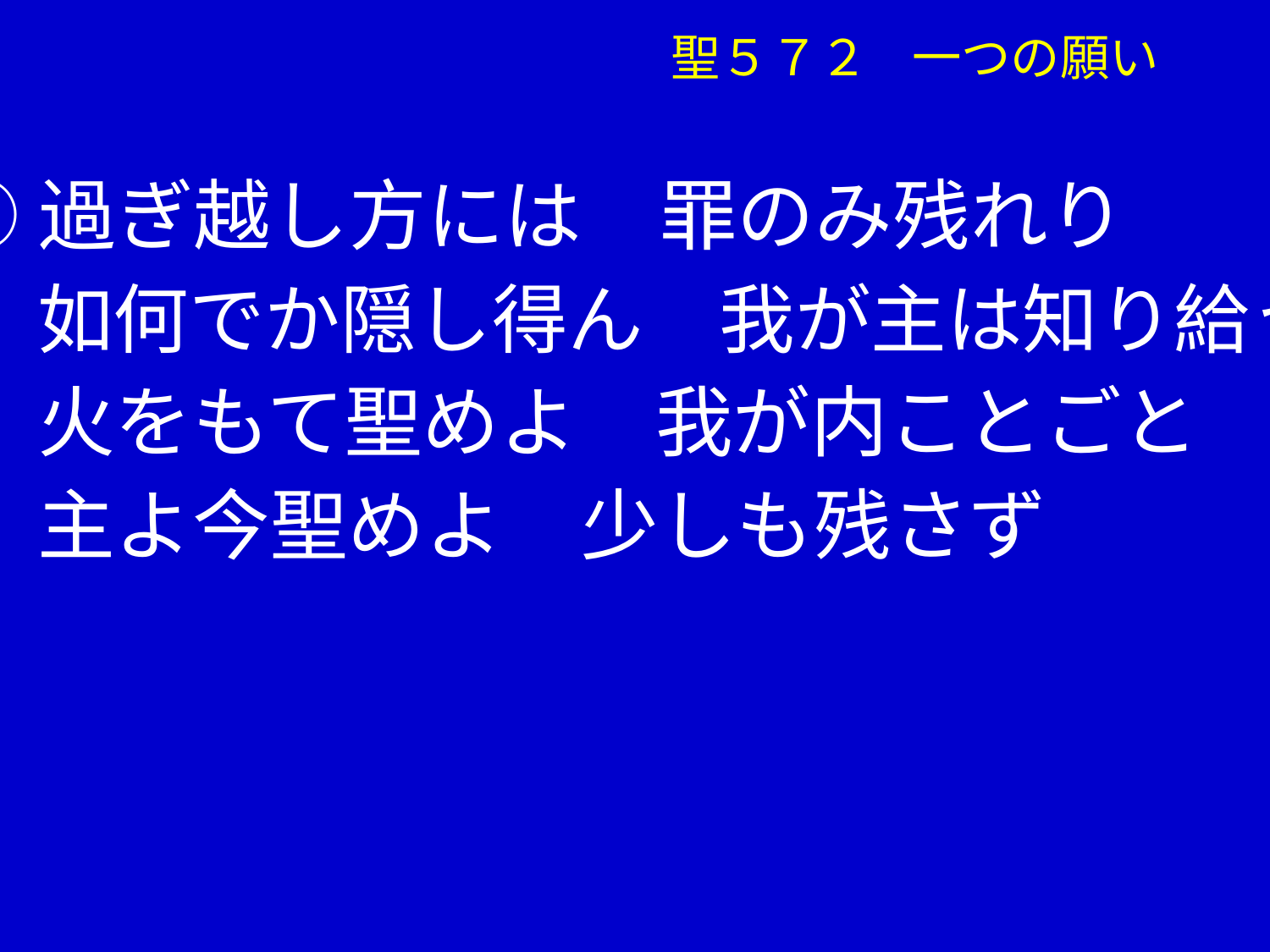

聖５７２    一つの願い
②過ぎ越し方には　罪のみ残れり
　 如何でか隠し得ん　我が主は知り給う
　 火をもて聖めよ　我が内ことごと
　 主よ今聖めよ　少しも残さず